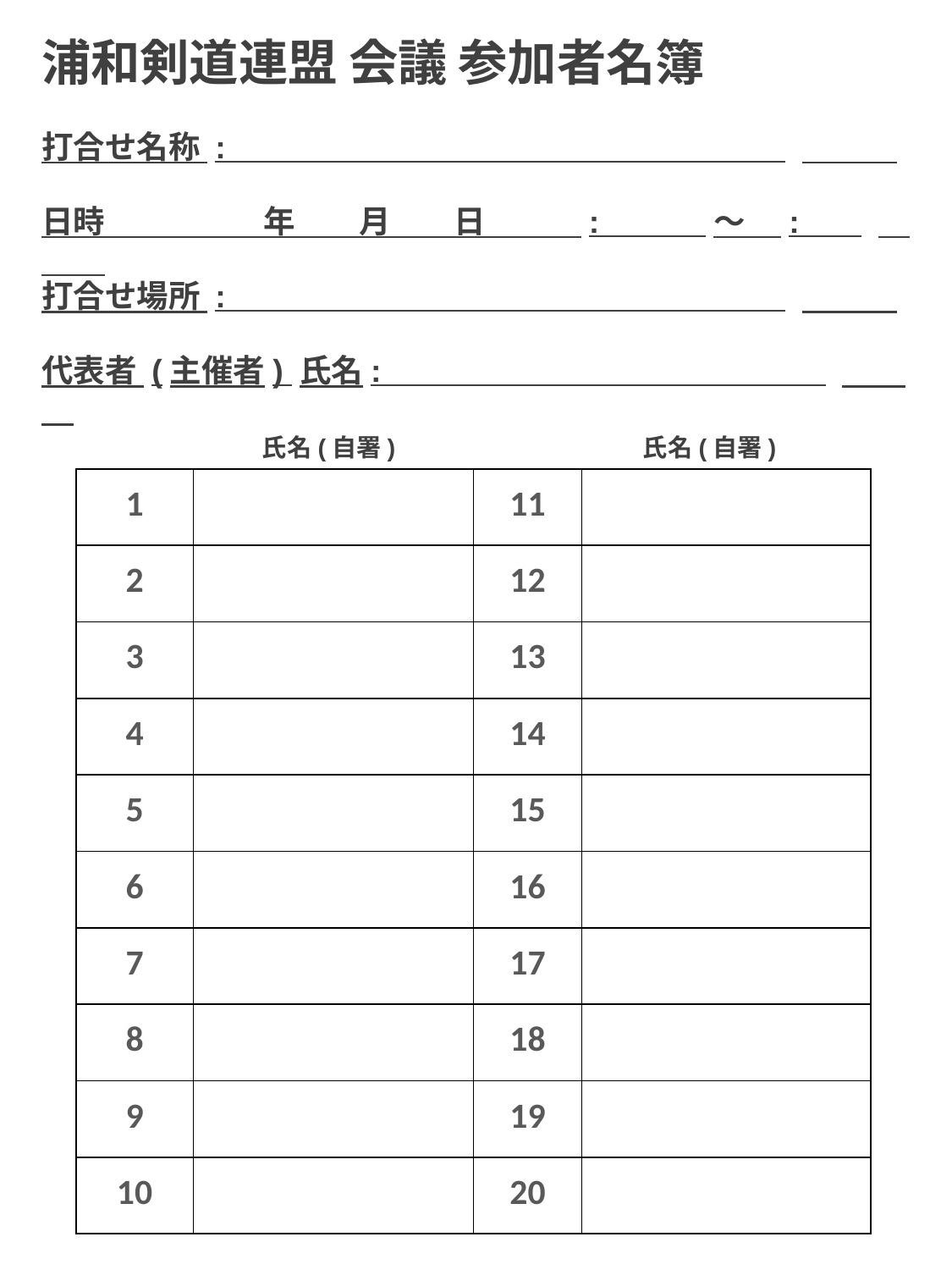

浦和剣道連盟 会議 参加者名簿
打合せ名称 :                                                               .
日時　　　　　年　　月　　日　　　:            ～     :       .
打合せ場所 :                                                               .
代表者 (主催者) 氏名:                                                  .
氏名(自署)
氏名(自署)
| 1 |  | 11 |  |
| --- | --- | --- | --- |
| 2 |  | 12 |  |
| 3 |  | 13 |  |
| 4 |  | 14 |  |
| 5 |  | 15 |  |
| 6 |  | 16 |  |
| 7 |  | 17 |  |
| 8 |  | 18 |  |
| 9 |  | 19 |  |
| 10 |  | 20 |  |